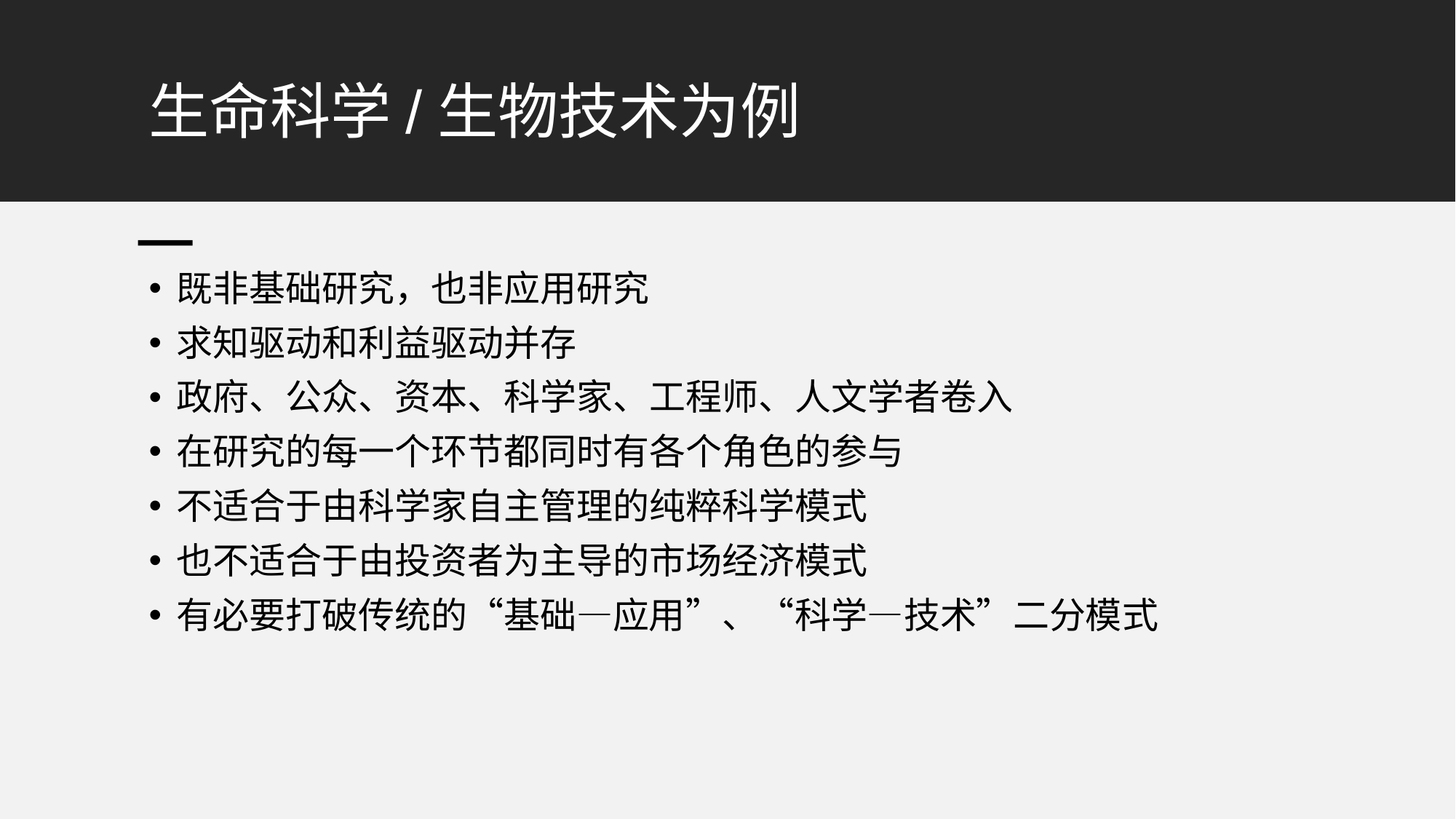

# 生命科学/生物技术为例

既非基础研究，也非应用研究
求知驱动和利益驱动并存
政府、公众、资本、科学家、工程师、人文学者卷入
在研究的每一个环节都同时有各个角色的参与
不适合于由科学家自主管理的纯粹科学模式
也不适合于由投资者为主导的市场经济模式
有必要打破传统的“基础—应用”、“科学—技术”二分模式